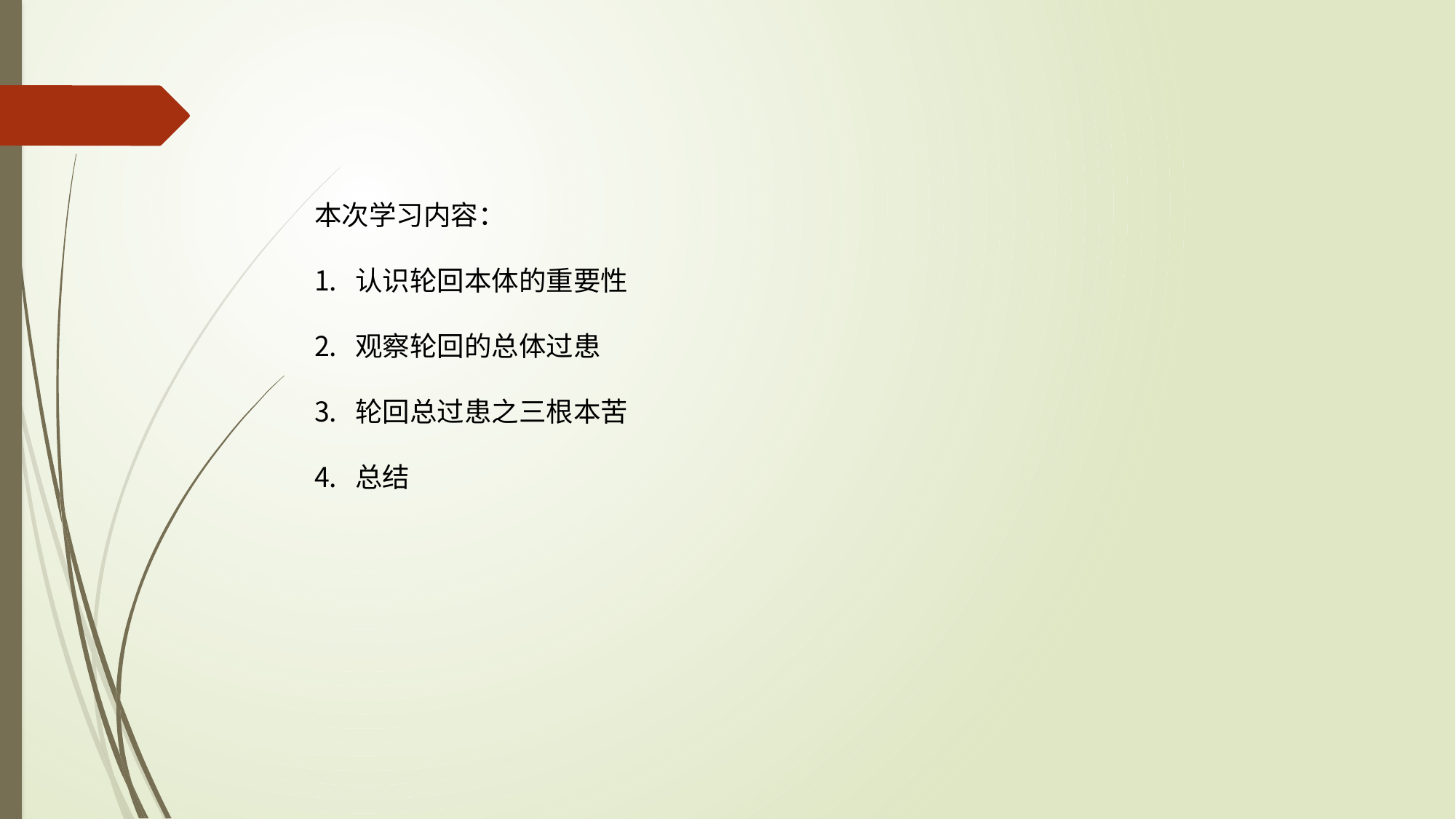

本次学习内容：

认识轮回本体的重要性

观察轮回的总体过患

轮回总过患之三根本苦

总结